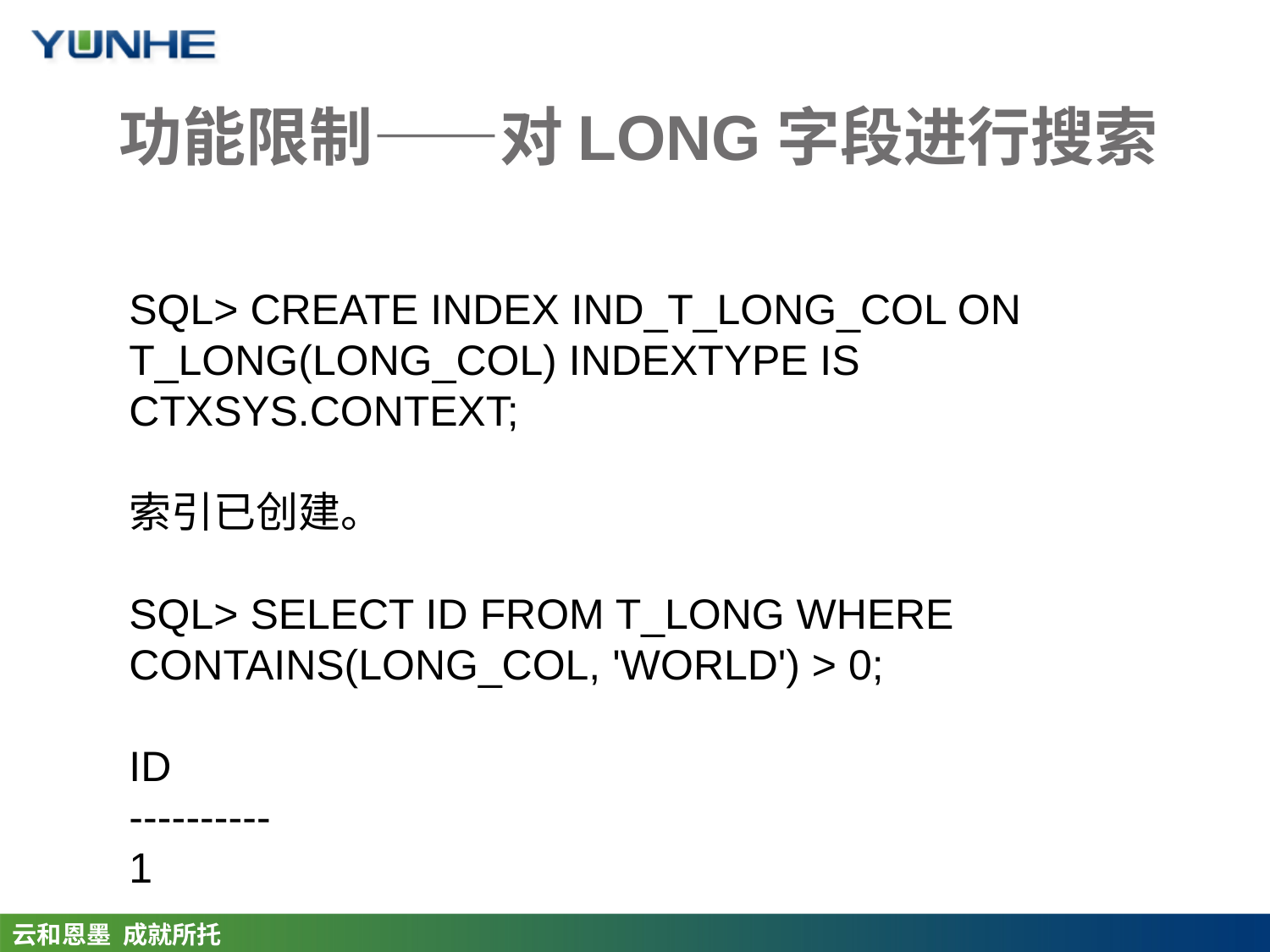

# 功能限制——对LONG字段进行搜索
SQL> CREATE INDEX IND_T_LONG_COL ON T_LONG(LONG_COL) INDEXTYPE IS CTXSYS.CONTEXT;

索引已创建。

SQL> SELECT ID FROM T_LONG WHERE CONTAINS(LONG_COL, 'WORLD') > 0;

ID
----------
1